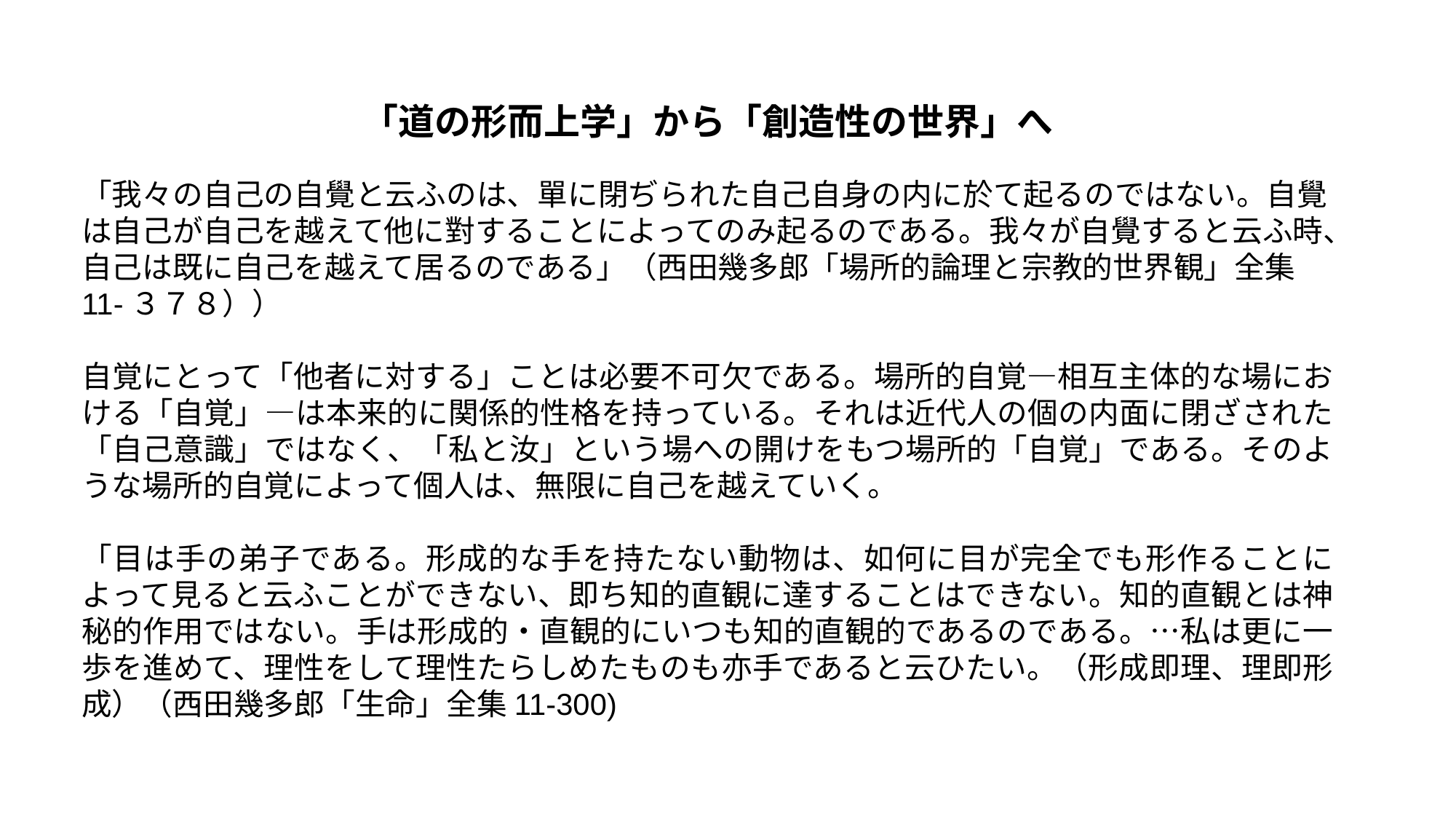

# 「道の形而上学」から「創造性の世界」へ
「我々の自己の自覺と云ふのは、單に閉ぢられた自己自身の内に於て起るのではない。自覺は自己が自己を越えて他に對することによってのみ起るのである。我々が自覺すると云ふ時、自己は既に自己を越えて居るのである」（西田幾多郎「場所的論理と宗教的世界観」全集11-３７８））

自覚にとって「他者に対する」ことは必要不可欠である。場所的自覚―相互主体的な場における「自覚」―は本来的に関係的性格を持っている。それは近代人の個の内面に閉ざされた「自己意識」ではなく、「私と汝」という場への開けをもつ場所的「自覚」である。そのような場所的自覚によって個人は、無限に自己を越えていく。

「目は手の弟子である。形成的な手を持たない動物は、如何に目が完全でも形作ることによって見ると云ふことができない、即ち知的直観に達することはできない。知的直観とは神秘的作用ではない。手は形成的・直観的にいつも知的直観的であるのである。…私は更に一歩を進めて、理性をして理性たらしめたものも亦手であると云ひたい。（形成即理、理即形成）（西田幾多郎「生命」全集11-300)